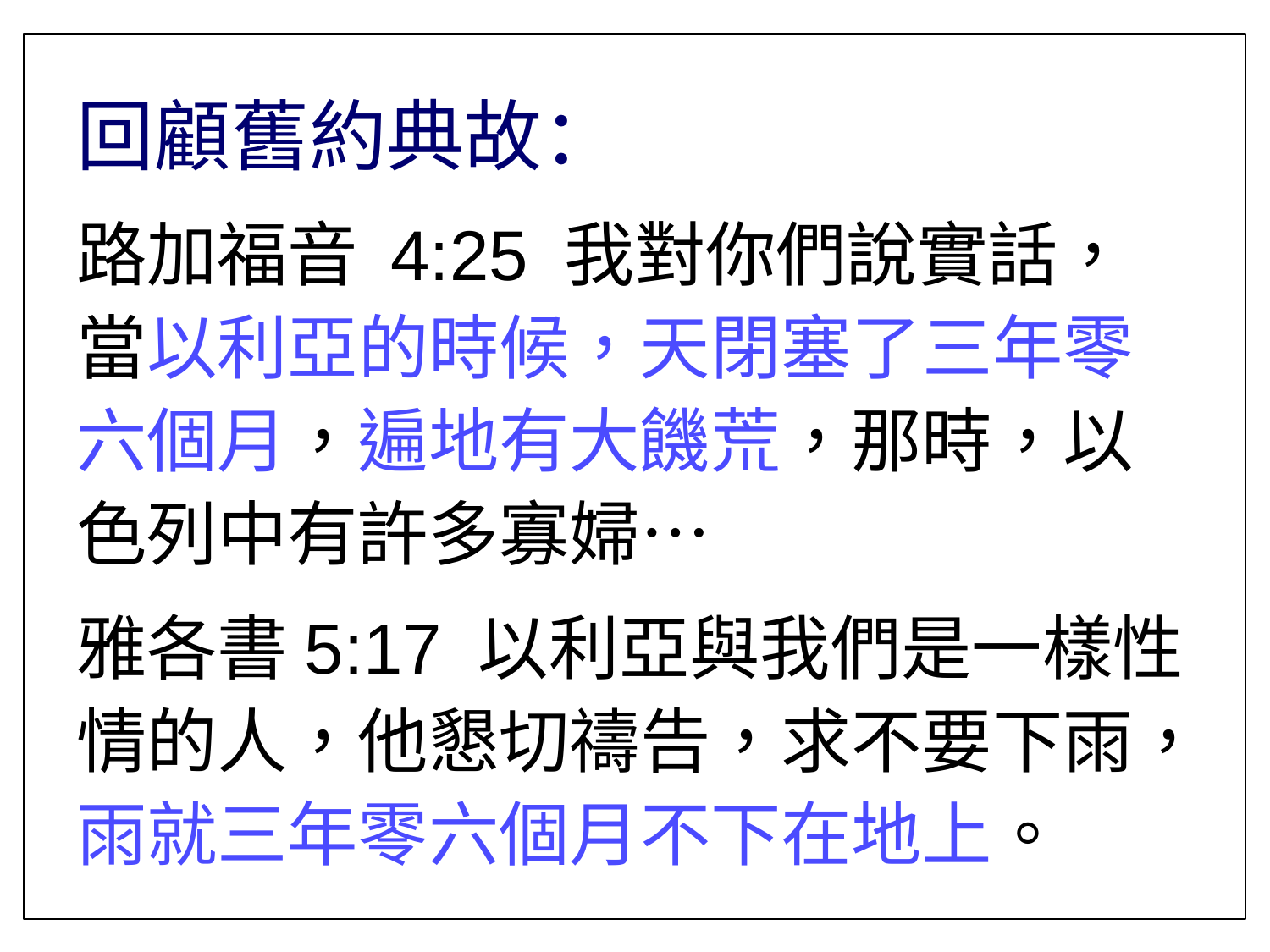

回顧舊約典故：
路加福音 4:25 我對你們說實話，當以利亞的時候，天閉塞了三年零六個月，遍地有大饑荒，那時，以色列中有許多寡婦…
雅各書5:17 以利亞與我們是一樣性情的人，他懇切禱告，求不要下雨，雨就三年零六個月不下在地上。